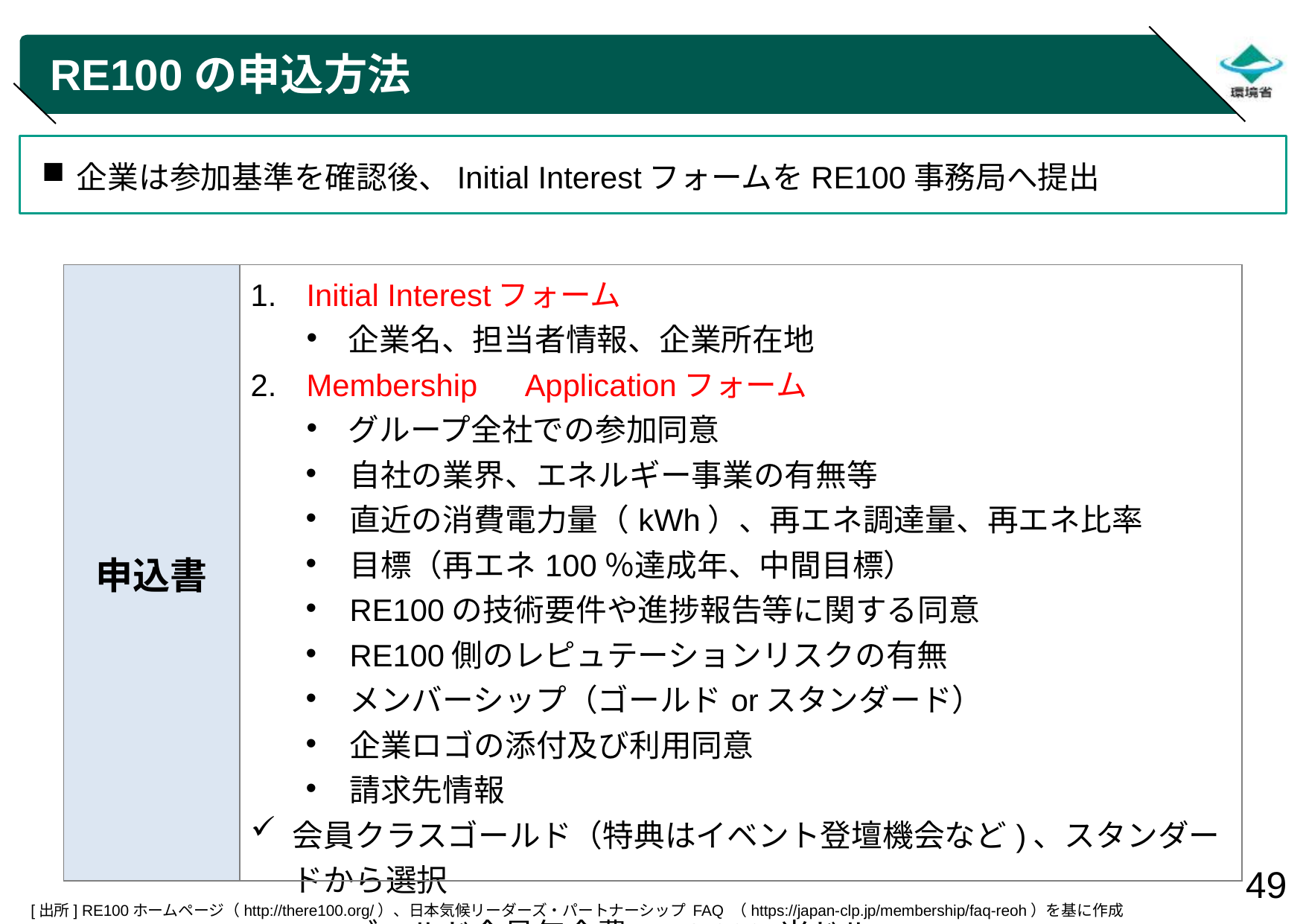

# RE100の申込方法
企業は参加基準を確認後、Initial InterestフォームをRE100事務局へ提出
| 申込書 | Initial Interestフォーム 企業名、担当者情報、企業所在地 Membership　Applicationフォーム グループ全社での参加同意 自社の業界、エネルギー事業の有無等 直近の消費電力量（kWh）、再エネ調達量、再エネ比率 目標（再エネ100％達成年、中間目標） RE100の技術要件や進捗報告等に関する同意 RE100側のレピュテーションリスクの有無 メンバーシップ（ゴールドorスタンダード） 企業ロゴの添付及び利用同意 請求先情報 会員クラスゴールド（特典はイベント登壇機会など)、スタンダードから選択 ゴールド会員年会費：18,000 米ドル スタンダード会員年会費：6,750 米ドル |
| --- | --- |
[出所] RE100ホームページ（http://there100.org/）、日本気候リーダーズ・パートナーシップ FAQ （https://japan-clp.jp/membership/faq-reoh）を基に作成